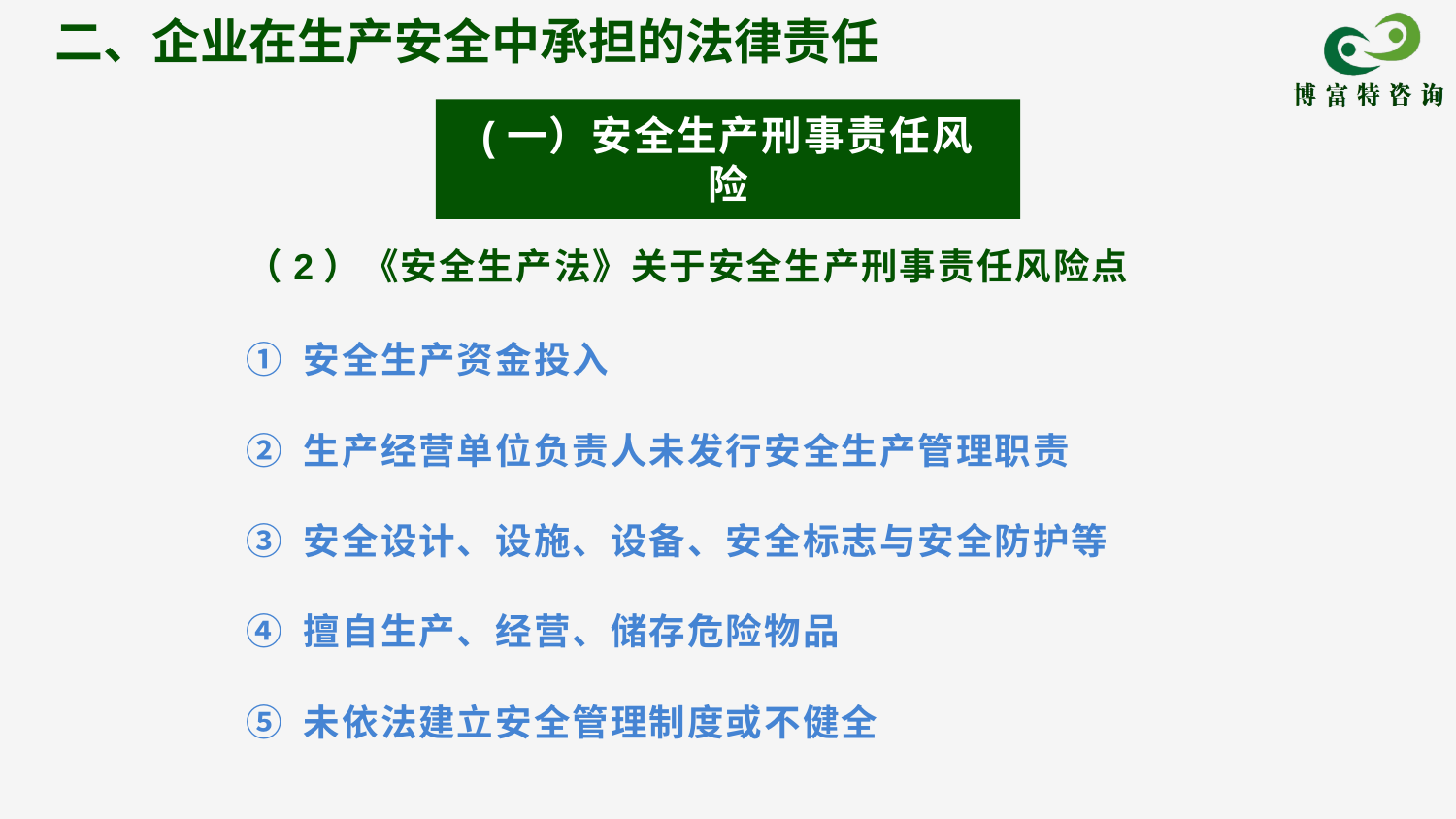

二、企业在生产安全中承担的法律责任
(一）安全生产刑事责任风险
（2）《安全生产法》关于安全生产刑事责任风险点
① 安全生产资金投入
② 生产经营单位负责人未发行安全生产管理职责
③ 安全设计、设施、设备、安全标志与安全防护等
④ 擅自生产、经营、储存危险物品
⑤ 未依法建立安全管理制度或不健全